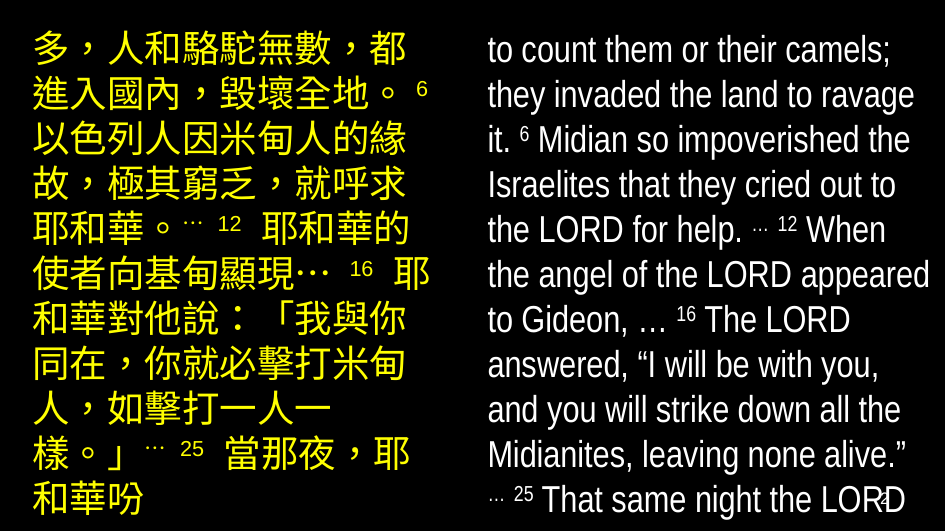

to count them or their camels; they invaded the land to ravage it. 6 Midian so impoverished the Israelites that they cried out to the Lord for help. … 12 When the angel of the Lord appeared to Gideon, … 16 The Lord answered, “I will be with you, and you will strike down all the Midianites, leaving none alive.” … 25 That same night the Lord
多，人和駱駝無數，都進入國內，毀壞全地。6 以色列人因米甸人的緣故，極其窮乏，就呼求耶和華。… 12 耶和華的使者向基甸顯現… 16 耶和華對他說：「我與你同在，你就必擊打米甸人，如擊打一人一樣。」… 25 當那夜，耶和華吩
2